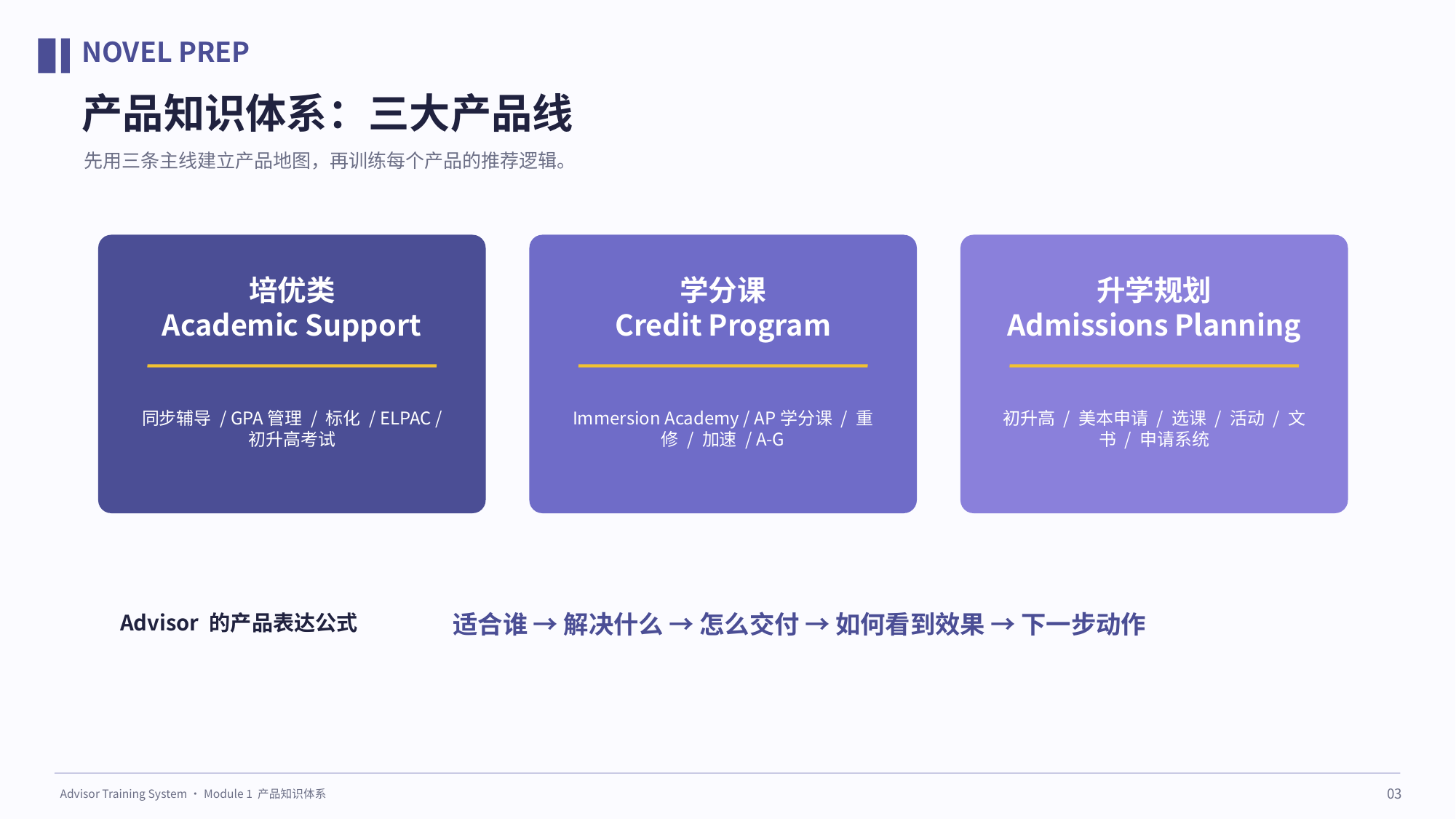

NOVEL PREP

产品知识体系：三大产品线
先用三条主线建立产品地图，再训练每个产品的推荐逻辑。

培优类
Academic Support
学分课
Credit Program
升学规划
Admissions Planning

同步辅导 / GPA管理 / 标化 / ELPAC / 初升高考试
Immersion Academy / AP学分课 / 重修 / 加速 / A-G
初升高 / 美本申请 / 选课 / 活动 / 文书 / 申请系统
Advisor 的产品表达公式
适合谁 → 解决什么 → 怎么交付 → 如何看到效果 → 下一步动作

03
Advisor Training System · Module 1 产品知识体系